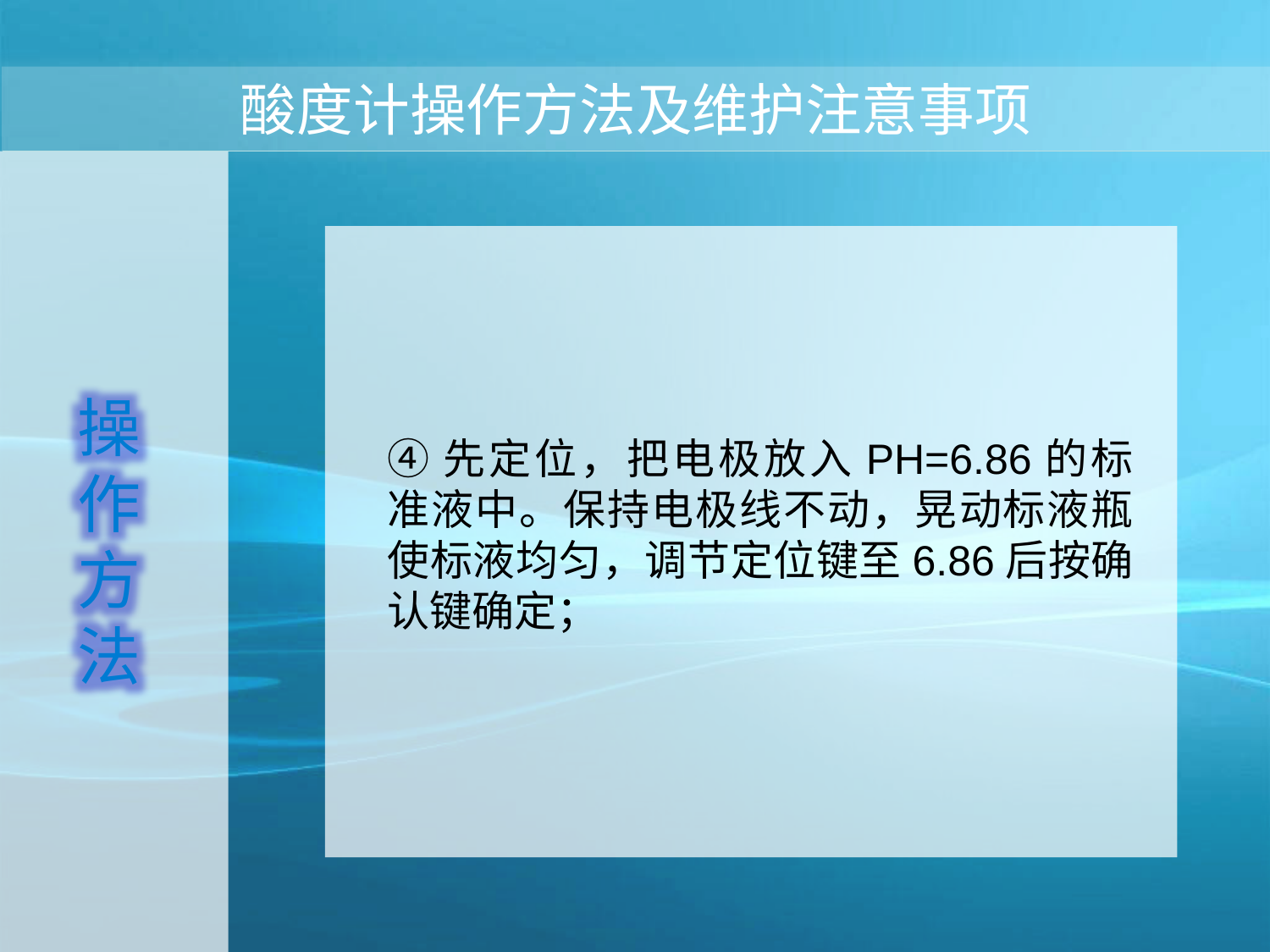

# 酸度计操作方法及维护注意事项

操作方法
④先定位，把电极放入PH=6.86的标准液中。保持电极线不动，晃动标液瓶使标液均匀，调节定位键至6.86后按确认键确定；